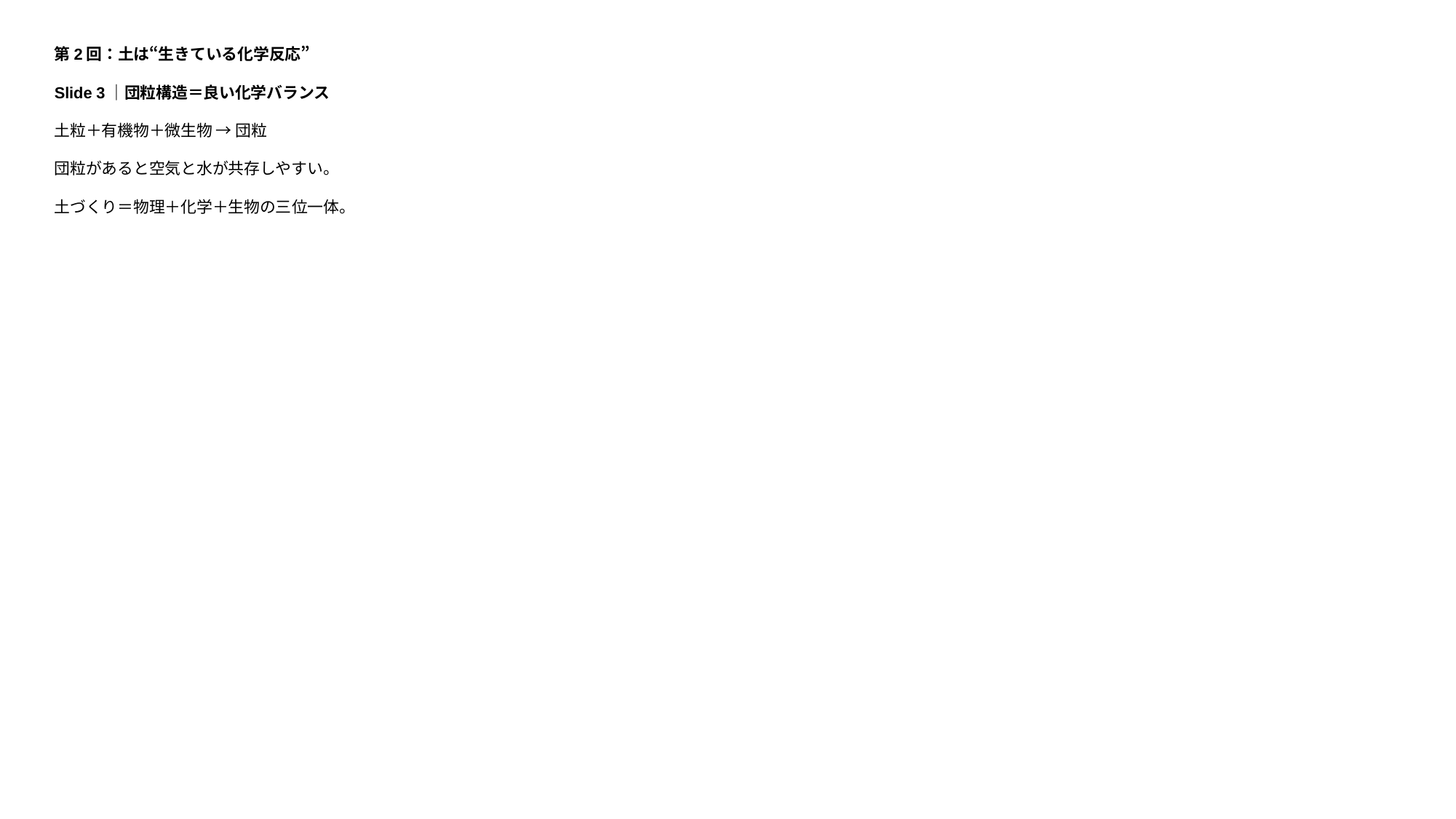

第2回：土は“生きている化学反応”

Slide 3｜団粒構造＝良い化学バランス

土粒＋有機物＋微生物 → 団粒

団粒があると空気と水が共存しやすい。

土づくり＝物理＋化学＋生物の三位一体。